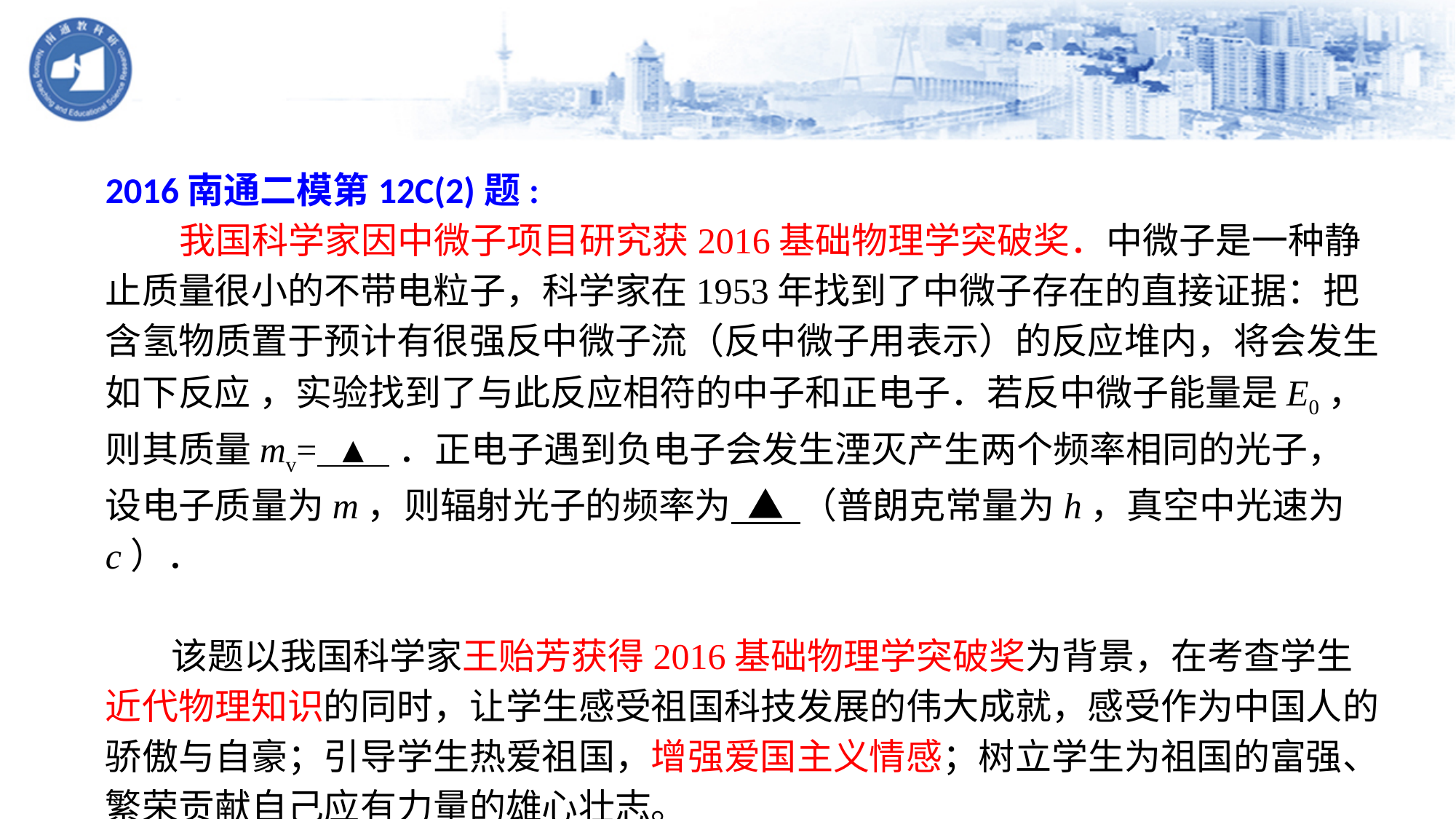

2016南通二模第12C(2)题:
        我国科学家因中微子项目研究获2016基础物理学突破奖．中微子是一种静止质量很小的不带电粒子，科学家在1953年找到了中微子存在的直接证据：把含氢物质置于预计有很强反中微子流（反中微子用表示）的反应堆内，将会发生如下反应 ，实验找到了与此反应相符的中子和正电子．若反中微子能量是E0，则其质量mv=  ▲  ．正电子遇到负电子会发生湮灭产生两个频率相同的光子，设电子质量为m，则辐射光子的频率为  ▲  （普朗克常量为h，真空中光速为c）．

       该题以我国科学家王贻芳获得2016基础物理学突破奖为背景，在考查学生近代物理知识的同时，让学生感受祖国科技发展的伟大成就，感受作为中国人的骄傲与自豪；引导学生热爱祖国，增强爱国主义情感；树立学生为祖国的富强、繁荣贡献自己应有力量的雄心壮志。